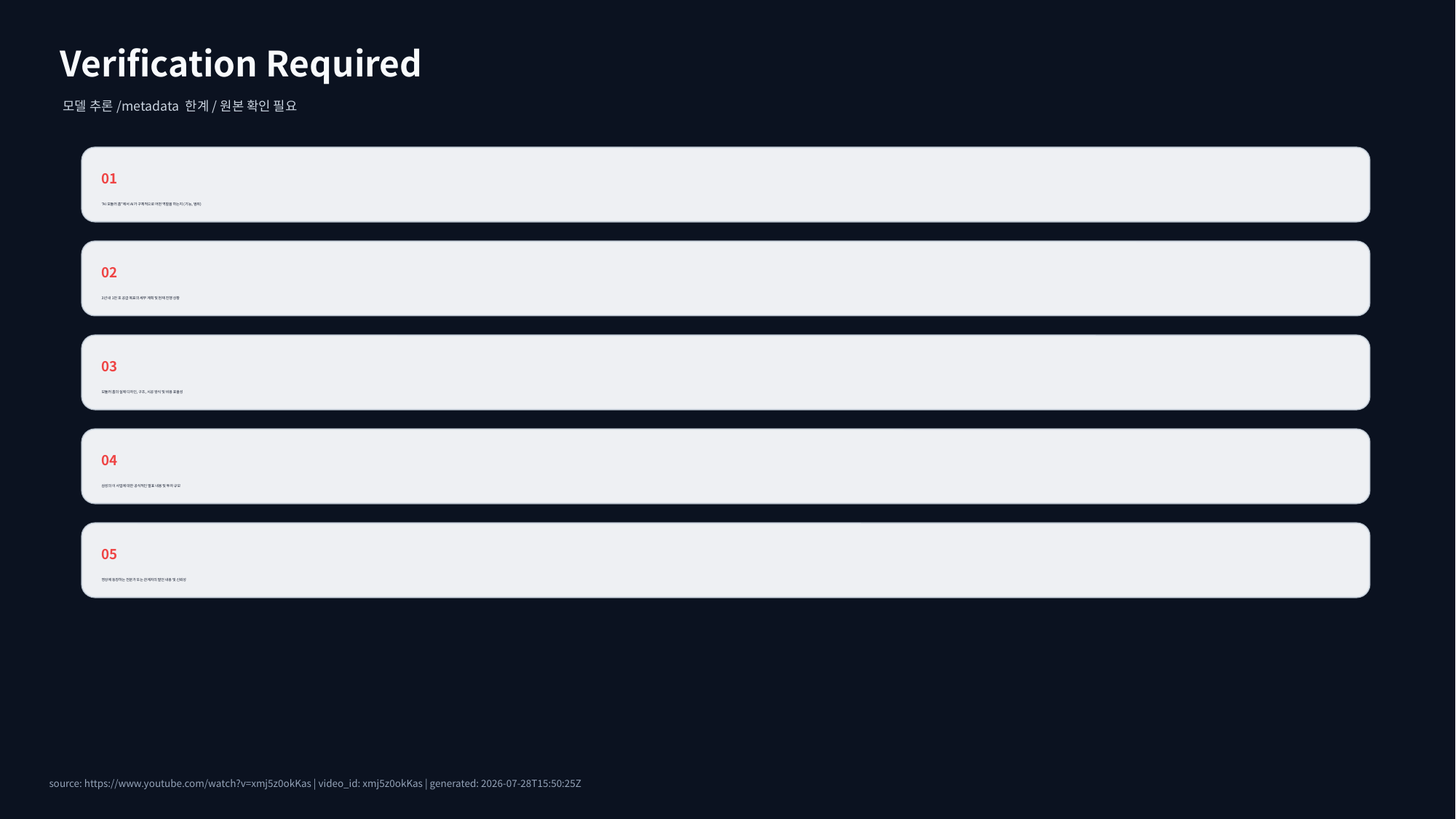

Verification Required
모델 추론/metadata 한계/원본 확인 필요

01
"AI 모듈러 홈"에서 AI가 구체적으로 어떤 역할을 하는지 (기능, 범위)

02
3년 내 1만 호 공급 목표의 세부 계획 및 현재 진행 상황

03
모듈러 홈의 실제 디자인, 구조, 시공 방식 및 비용 효율성

04
삼성의 이 사업에 대한 공식적인 발표 내용 및 투자 규모

05
영상에 등장하는 전문가 또는 관계자의 발언 내용 및 신뢰성
source: https://www.youtube.com/watch?v=xmj5z0okKas | video_id: xmj5z0okKas | generated: 2026-07-28T15:50:25Z